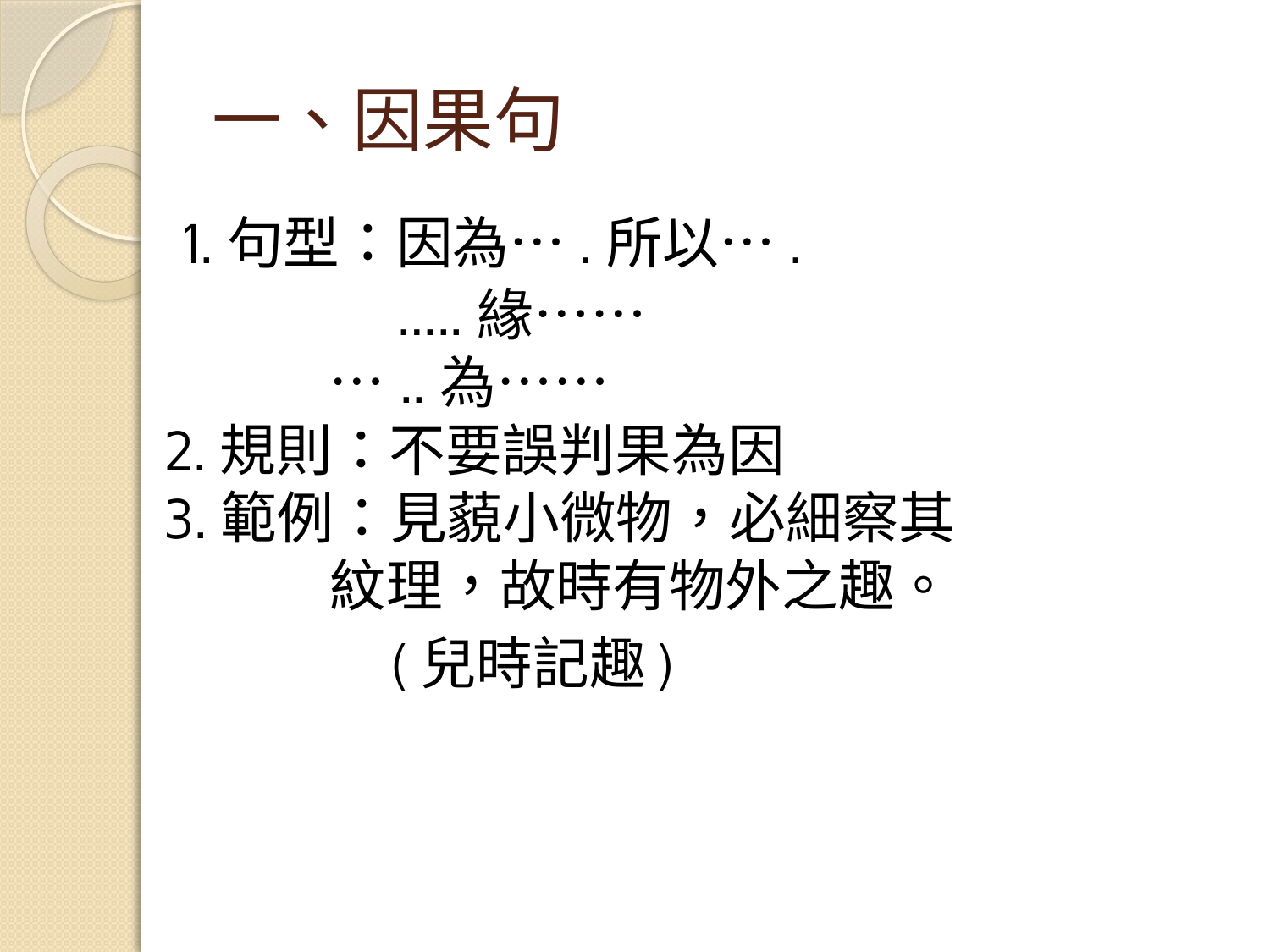

一、因果句
　1.句型：因為….所以….
                …..緣……
                …..為……
  2.規則：不要誤判果為因
  3.範例：見藐小微物，必細察其
                紋理，故時有物外之趣。
                  (兒時記趣)